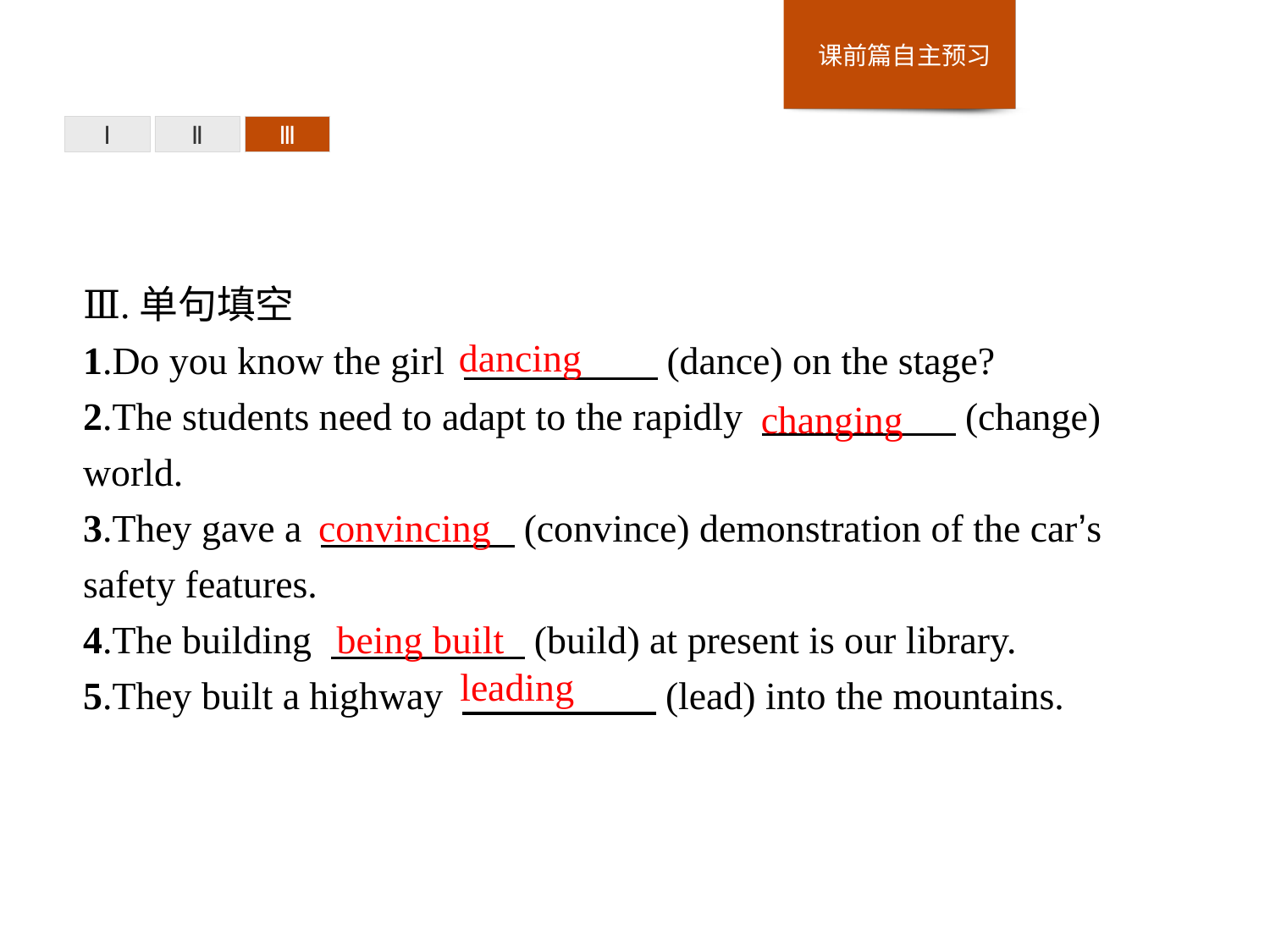

Ⅰ
Ⅱ
Ⅲ
Ⅲ.单句填空
1.Do you know the girl 　　　　　(dance) on the stage?
2.The students need to adapt to the rapidly 　　　　　(change) world.
3.They gave a 　　　　　(convince) demonstration of the car’s safety features.
4.The building 　　　　　(build) at present is our library.
5.They built a highway 　　　　　(lead) into the mountains.
dancing
changing
convincing
being built
leading